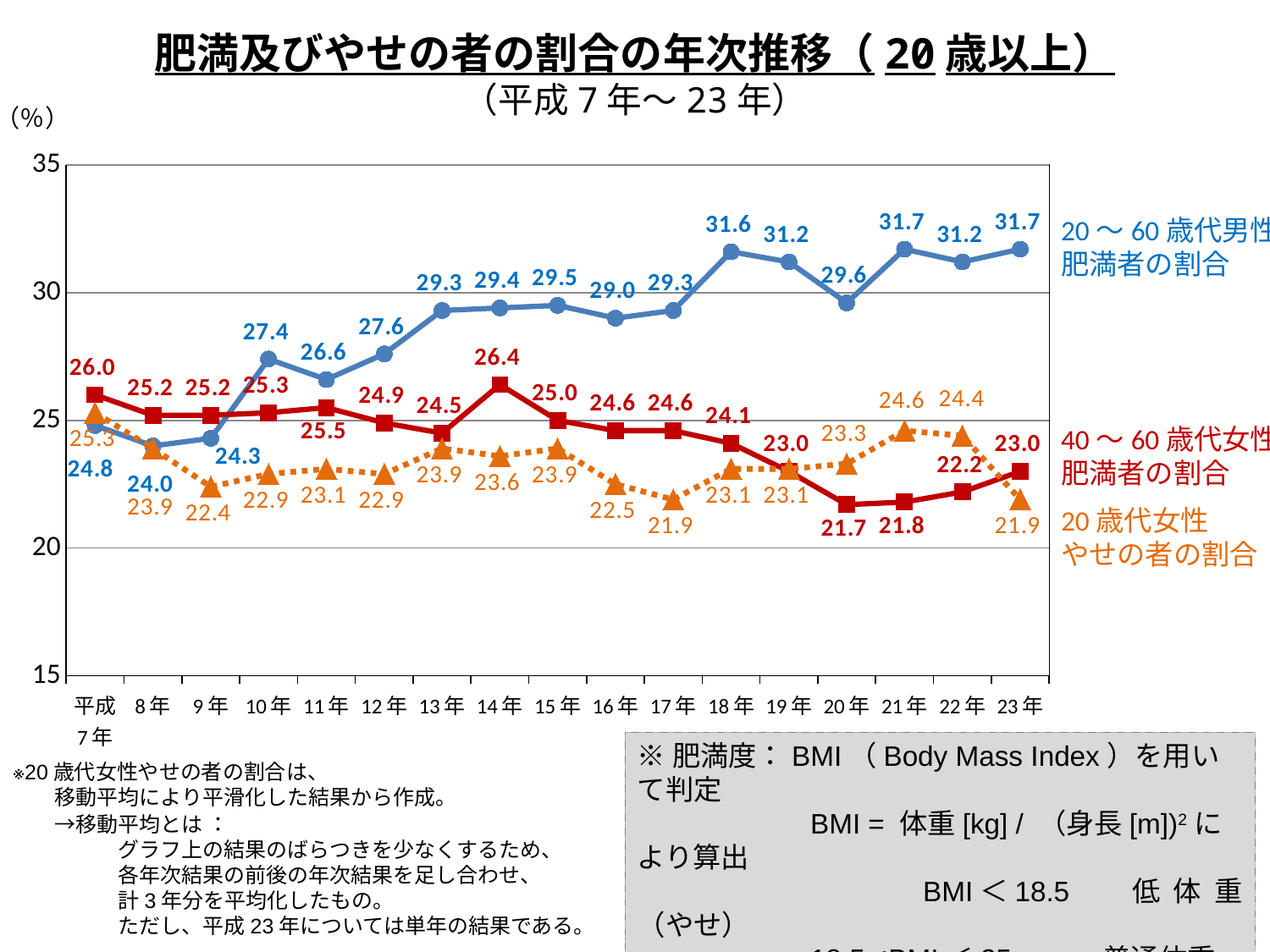

肥満及びやせの者の割合の年次推移（20歳以上）
（平成7年～23年）

（％）

### Chart

| Category | 男性：20-60歳代（肥満） | 女性：40-60歳代（肥満） | 女性：20歳代（やせ） |
|---|---|---|---|
| 平成
7年 | 24.8 | 26.0 | 25.3 |
| 8年 | 24.0 | 25.2 | 23.9 |
| 9年 | 24.3 | 25.2 | 22.4 |
| 10年 | 27.4 | 25.3 | 22.9 |
| 11年 | 26.6 | 25.5 | 23.1 |
| 12年 | 27.6 | 24.9 | 22.9 |
| 13年 | 29.3 | 24.5 | 23.9 |
| 14年 | 29.4 | 26.4 | 23.6 |
| 15年 | 29.5 | 25.0 | 23.9 |
| 16年 | 29.0 | 24.6 | 22.5 |
| 17年 | 29.3 | 24.6 | 21.9 |
| 18年 | 31.6 | 24.1 | 23.1 |
| 19年 | 31.2 | 23.0 | 23.1 |
| 20年 | 29.6 | 21.7 | 23.3 |
| 21年 | 31.7 | 21.8 | 24.6 |
| 22年 | 31.2 | 22.2 | 24.4 |
| 23年 | 31.7 | 23.0 | 21.9 |
20～60歳代男性
肥満者の割合
40～60歳代女性
肥満者の割合
20歳代女性
やせの者の割合
※肥満度：BMI（Body Mass Index）を用いて判定
　　　　　    BMI = 体重[kg] / （身長[m])2により算出
　　　    　　　　　　BMI＜18.5　　低  体  重（やせ）
　    　　　　18.5≦BMI＜25　　　普通体重（正常）
           　　　　 　 BMI≧25　  　肥       満
　　（日本肥満学会肥満症診断基準検討委員会　2000年）
※20歳代女性やせの者の割合は、
　　移動平均により平滑化した結果から作成。

　　→移動平均とは ：
　　　　　グラフ上の結果のばらつきを少なくするため、
　　　　　各年次結果の前後の年次結果を足し合わせ、
　　　　　計3年分を平均化したもの。
　　　　　ただし、平成23年については単年の結果である。